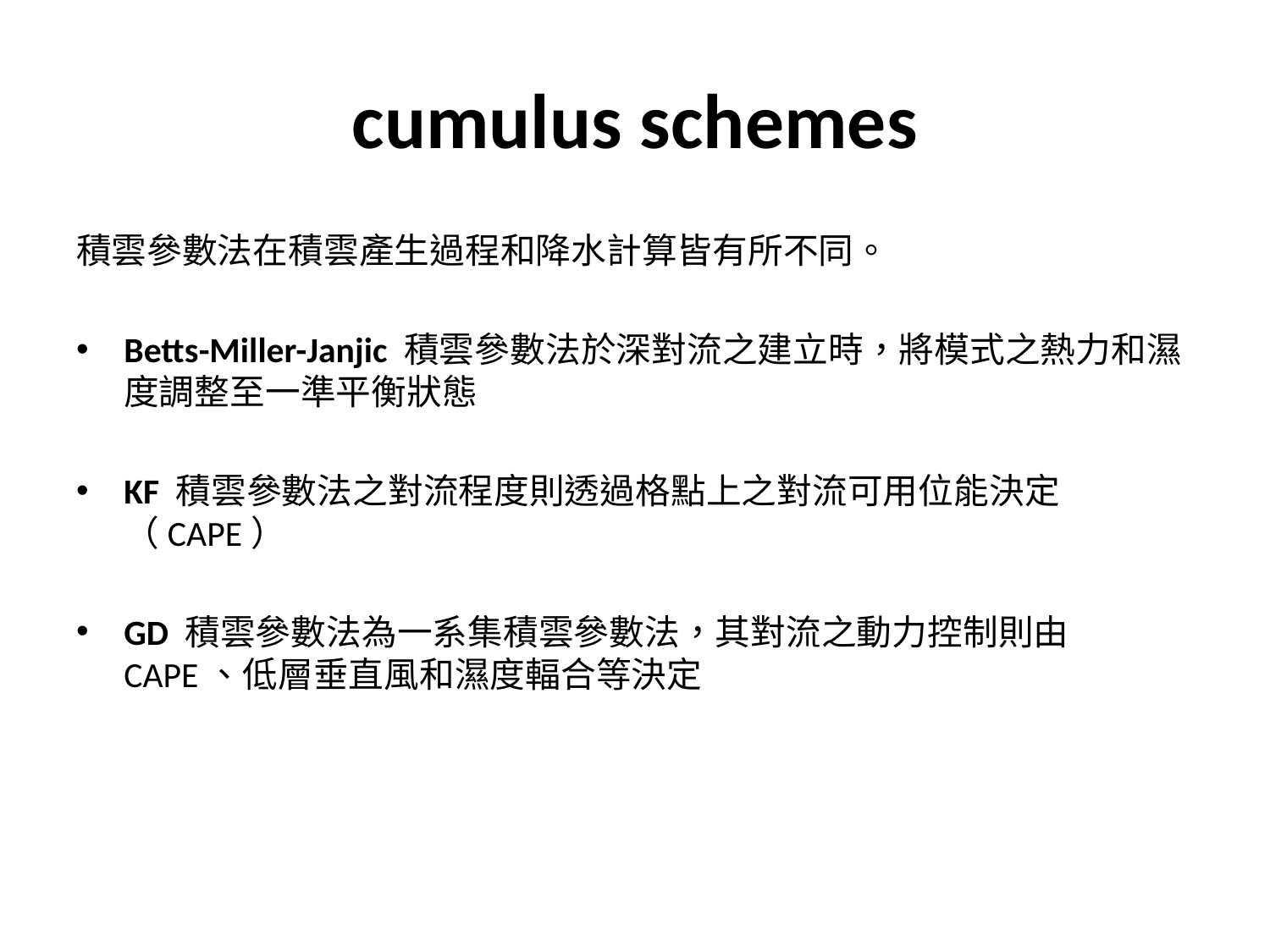

# cumulus schemes
積雲參數法在積雲產生過程和降水計算皆有所不同。

Betts-Miller-Janjic 積雲參數法於深對流之建立時，將模式之熱力和濕度調整至一準平衡狀態

KF 積雲參數法之對流程度則透過格點上之對流可用位能決定（CAPE）

GD 積雲參數法為一系集積雲參數法，其對流之動力控制則由CAPE、低層垂直風和濕度輻合等決定